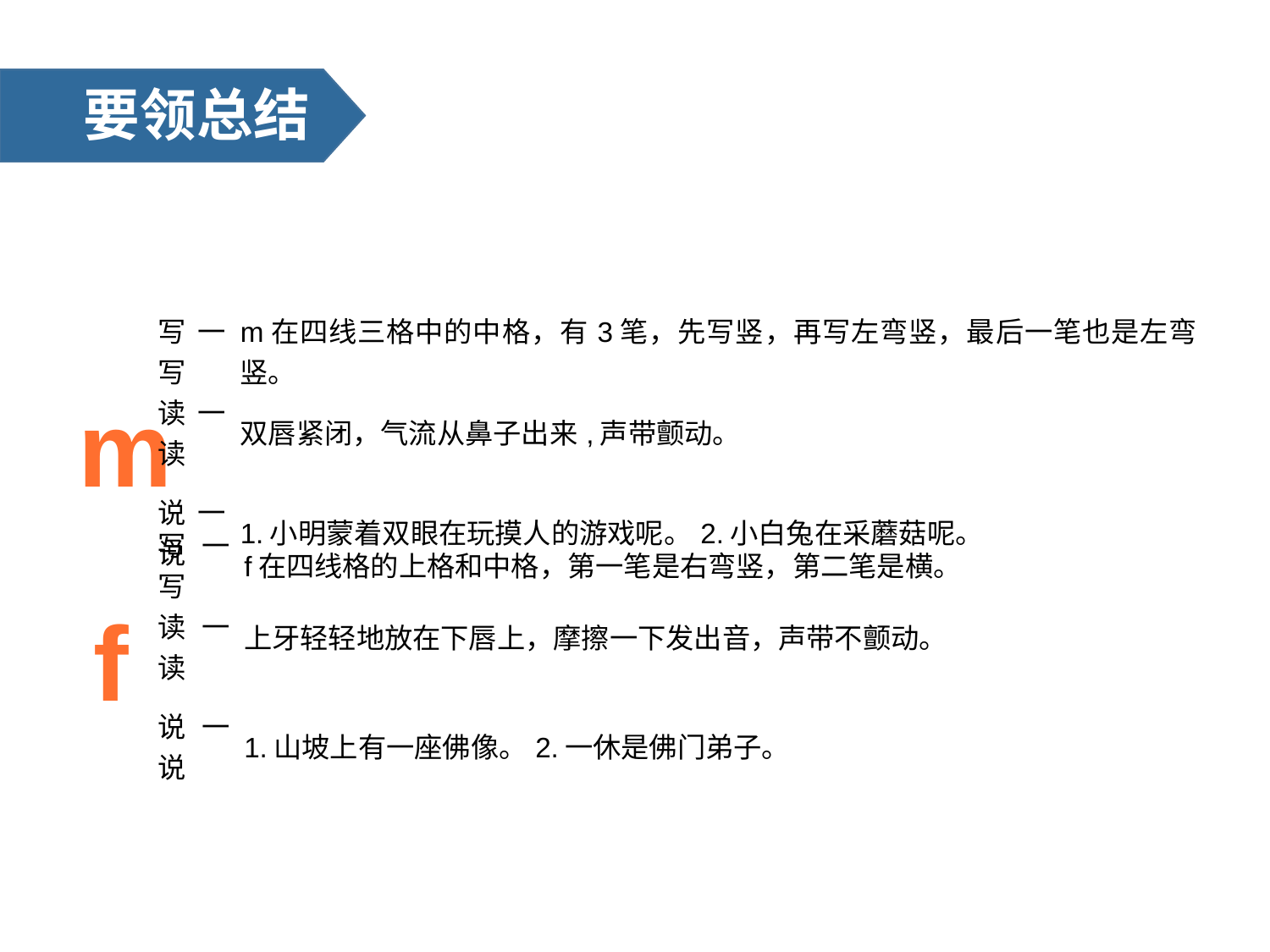

要领总结
| m | 写一写 | m在四线三格中的中格，有3笔，先写竖，再写左弯竖，最后一笔也是左弯竖。 |
| --- | --- | --- |
|  | 读一读 | 双唇紧闭，气流从鼻子出来,声带颤动。 |
|  | 说一说 | 1.小明蒙着双眼在玩摸人的游戏呢。2.小白兔在采蘑菇呢。 |
| f | 写一写 | f在四线格的上格和中格，第一笔是右弯竖，第二笔是横。 |
| --- | --- | --- |
|  | 读一读 | 上牙轻轻地放在下唇上，摩擦一下发出音，声带不颤动。 |
|  | 说一说 | 1.山坡上有一座佛像。2.一休是佛门弟子。 |